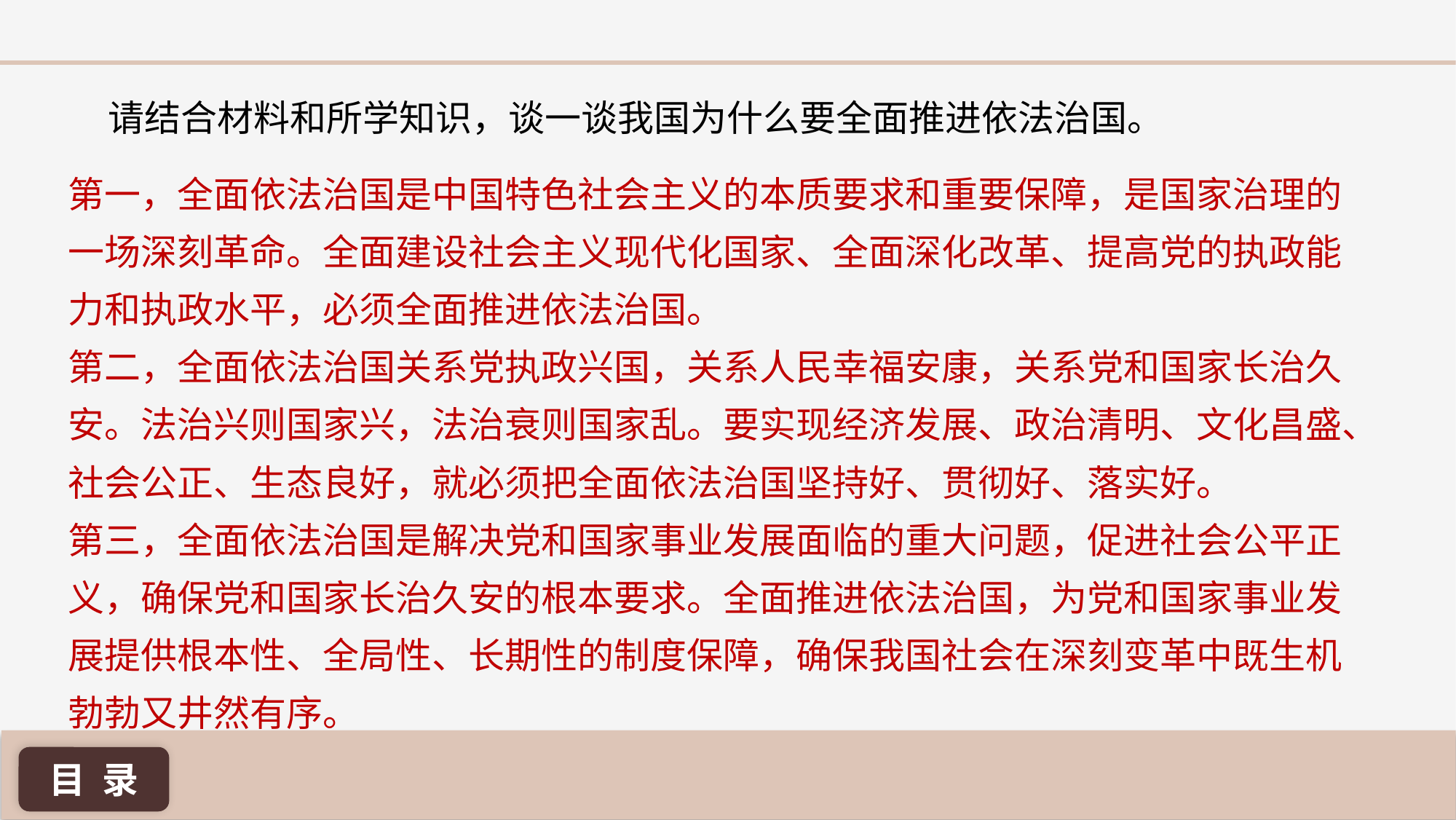

请结合材料和所学知识，谈一谈我国为什么要全面推进依法治国。
第一，全面依法治国是中国特色社会主义的本质要求和重要保障，是国家治理的一场深刻革命。全面建设社会主义现代化国家、全面深化改革、提高党的执政能力和执政水平，必须全面推进依法治国。
第二，全面依法治国关系党执政兴国，关系人民幸福安康，关系党和国家长治久安。法治兴则国家兴，法治衰则国家乱。要实现经济发展、政治清明、文化昌盛、社会公正、生态良好，就必须把全面依法治国坚持好、贯彻好、落实好。
第三，全面依法治国是解决党和国家事业发展面临的重大问题，促进社会公平正义，确保党和国家长治久安的根本要求。全面推进依法治国，为党和国家事业发展提供根本性、全局性、长期性的制度保障，确保我国社会在深刻变革中既生机勃勃又井然有序。